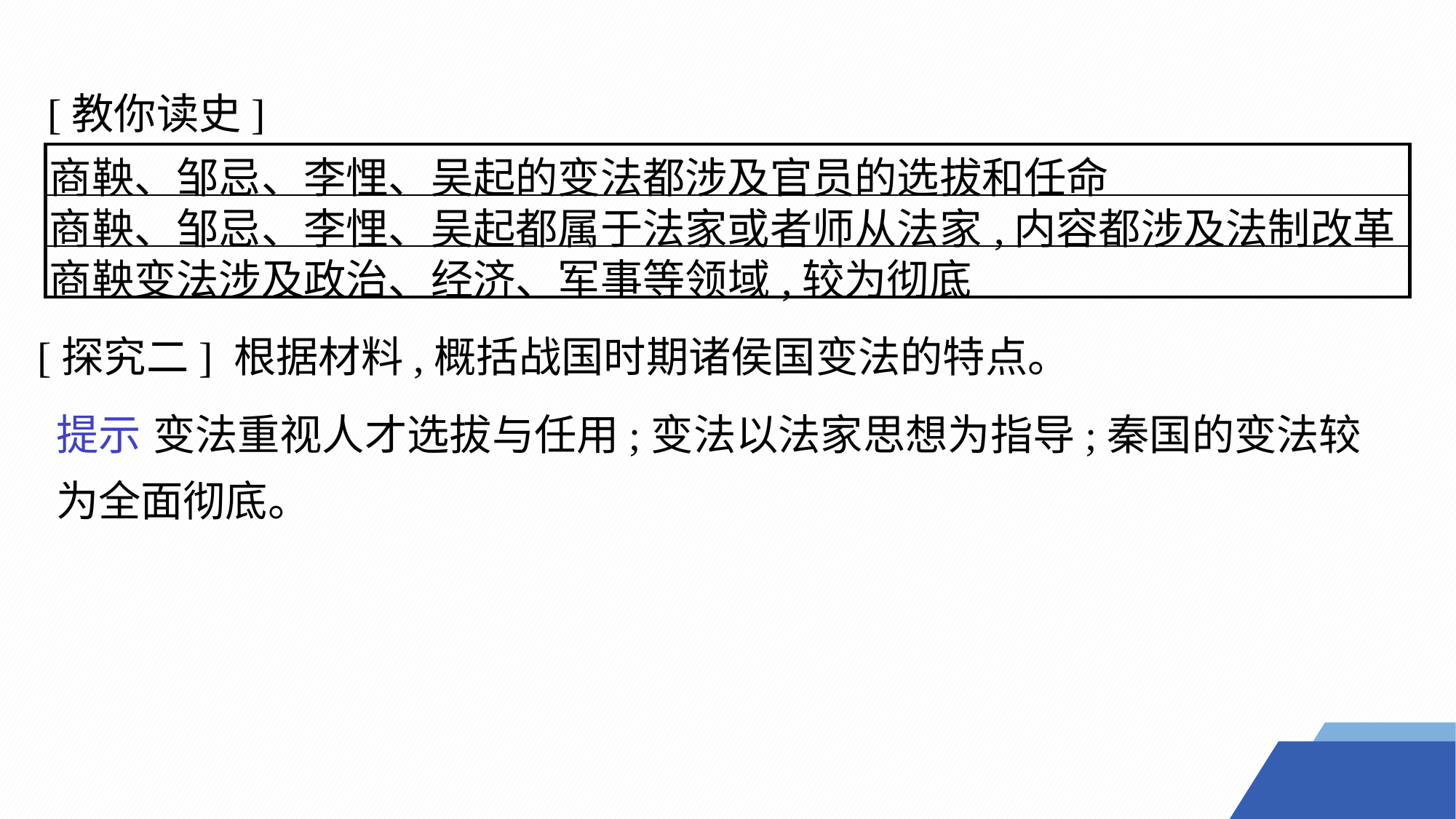

[教你读史]
| 商鞅、邹忌、李悝、吴起的变法都涉及官员的选拔和任命 |
| --- |
| 商鞅、邹忌、李悝、吴起都属于法家或者师从法家,内容都涉及法制改革 |
| 商鞅变法涉及政治、经济、军事等领域,较为彻底 |
[探究二] 根据材料,概括战国时期诸侯国变法的特点。
提示 变法重视人才选拔与任用;变法以法家思想为指导;秦国的变法较为全面彻底。